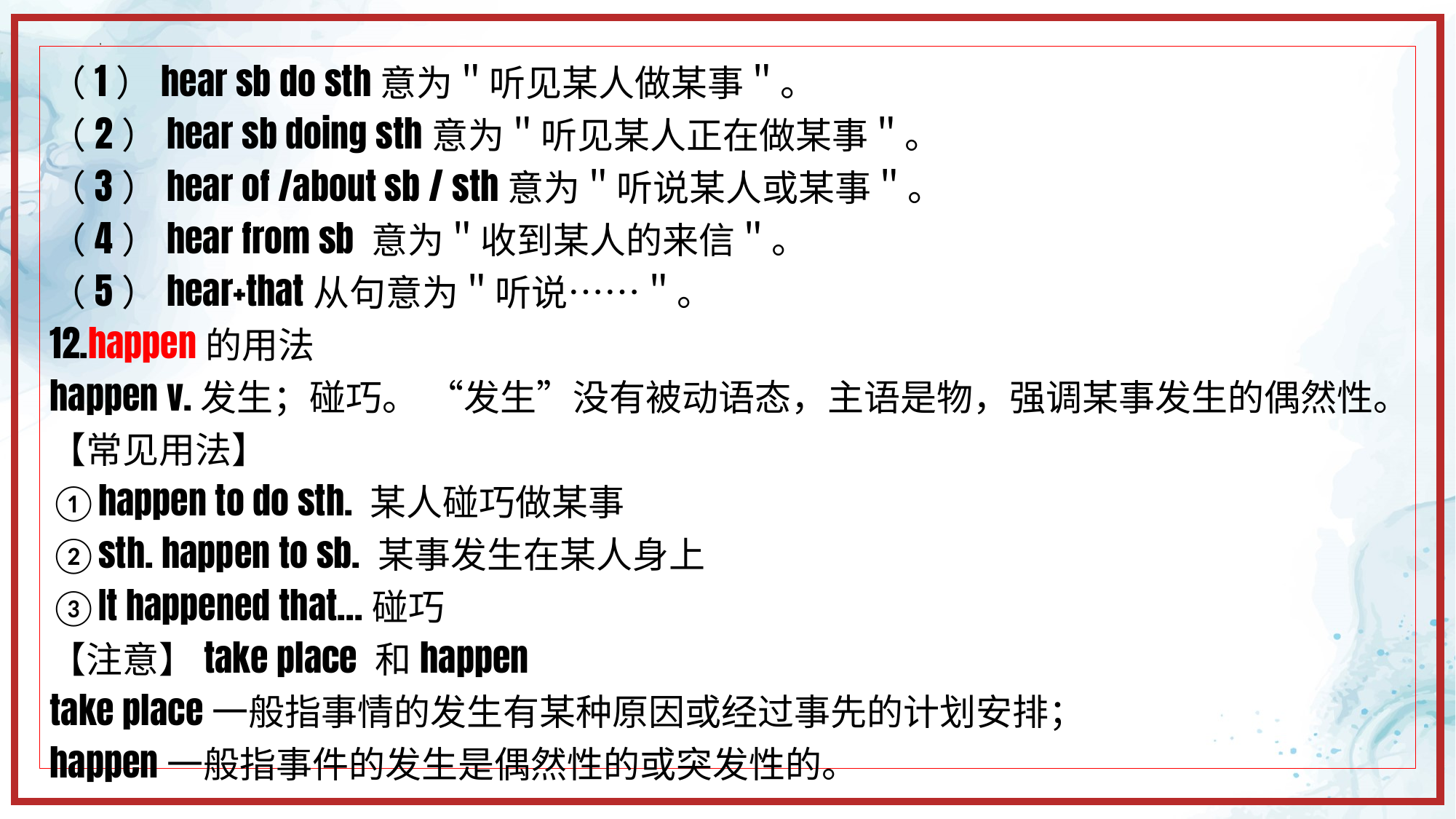

（1）hear sb do sth意为＂听见某人做某事＂。
（2）hear sb doing sth意为＂听见某人正在做某事＂。
（3）hear of /about sb / sth意为＂听说某人或某事＂。
（4）hear from sb 意为＂收到某人的来信＂。
（5）hear+that从句意为＂听说……＂。
12.happen的用法
happen v.发生；碰巧。 “发生”没有被动语态，主语是物，强调某事发生的偶然性。
【常见用法】
①happen to do sth. 某人碰巧做某事
②sth. happen to sb. 某事发生在某人身上
③It happened that…碰巧
【注意】take place 和happen
take place一般指事情的发生有某种原因或经过事先的计划安排；
happen一般指事件的发生是偶然性的或突发性的。